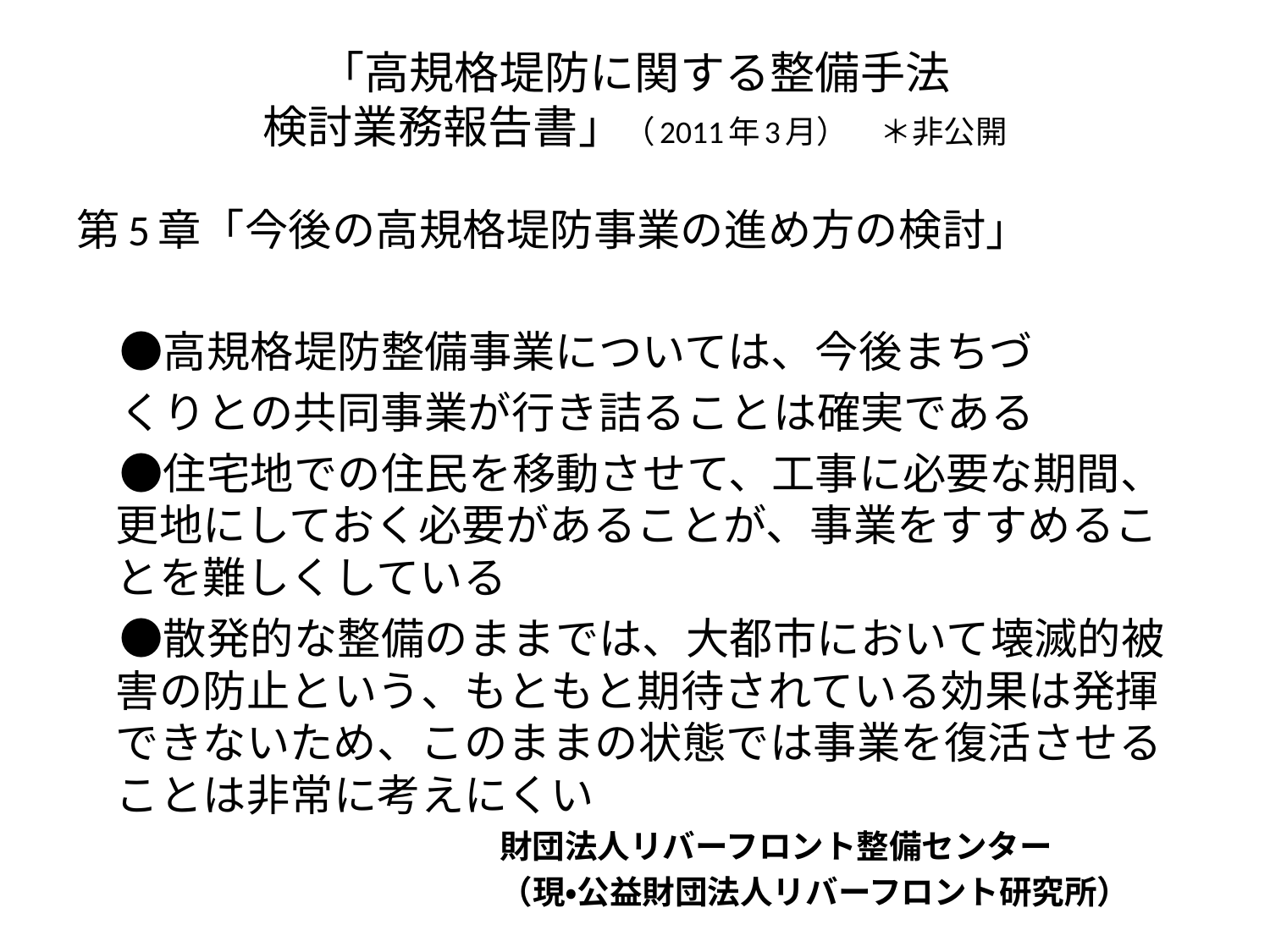

# 「高規格堤防に関する整備手法 検討業務報告書」（2011年3月）　＊非公開
第5章「今後の高規格堤防事業の進め方の検討」

　●高規格堤防整備事業については、今後まちづ
　くりとの共同事業が行き詰ることは確実である
　●住宅地での住民を移動させて、工事に必要な期間、更地にしておく必要があることが、事業をすすめることを難しくしている
　●散発的な整備のままでは、大都市において壊滅的被害の防止という、もともと期待されている効果は発揮できないため、このままの状態では事業を復活させることは非常に考えにくい
　　　　　　　　　　　　　財団法人リバーフロント整備センター
　　　　　　　　　　　　　（現・公益財団法人リバーフロント研究所）